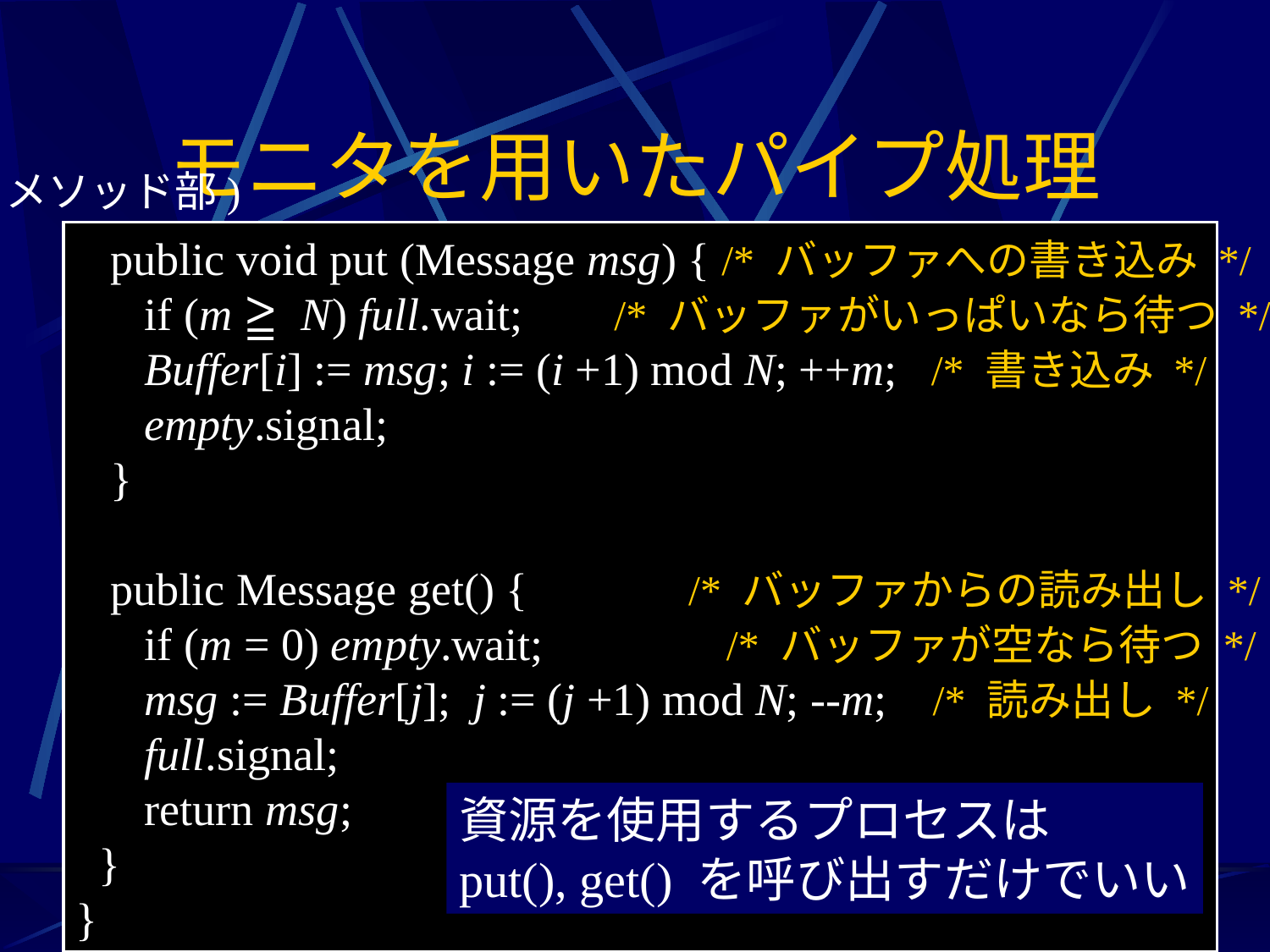

# モニタを用いたパイプ処理
(メソッド部)
   public void put (Message msg) { /* バッファへの書き込み */
      if (m ≧ N) full.wait;        /* バッファがいっぱいなら待つ */
      Buffer[i] := msg; i := (i +1) mod N; ++m;   /* 書き込み */
      empty.signal;
   }

   public Message get() {              /* バッファからの読み出し */
      if (m = 0) empty.wait;                /* バッファが空なら待つ */
      msg := Buffer[j];  j := (j +1) mod N; --m;    /* 読み出し */
      full.signal;
      return msg;
  }
}
資源を使用するプロセスは
put(), get() を呼び出すだけでいい